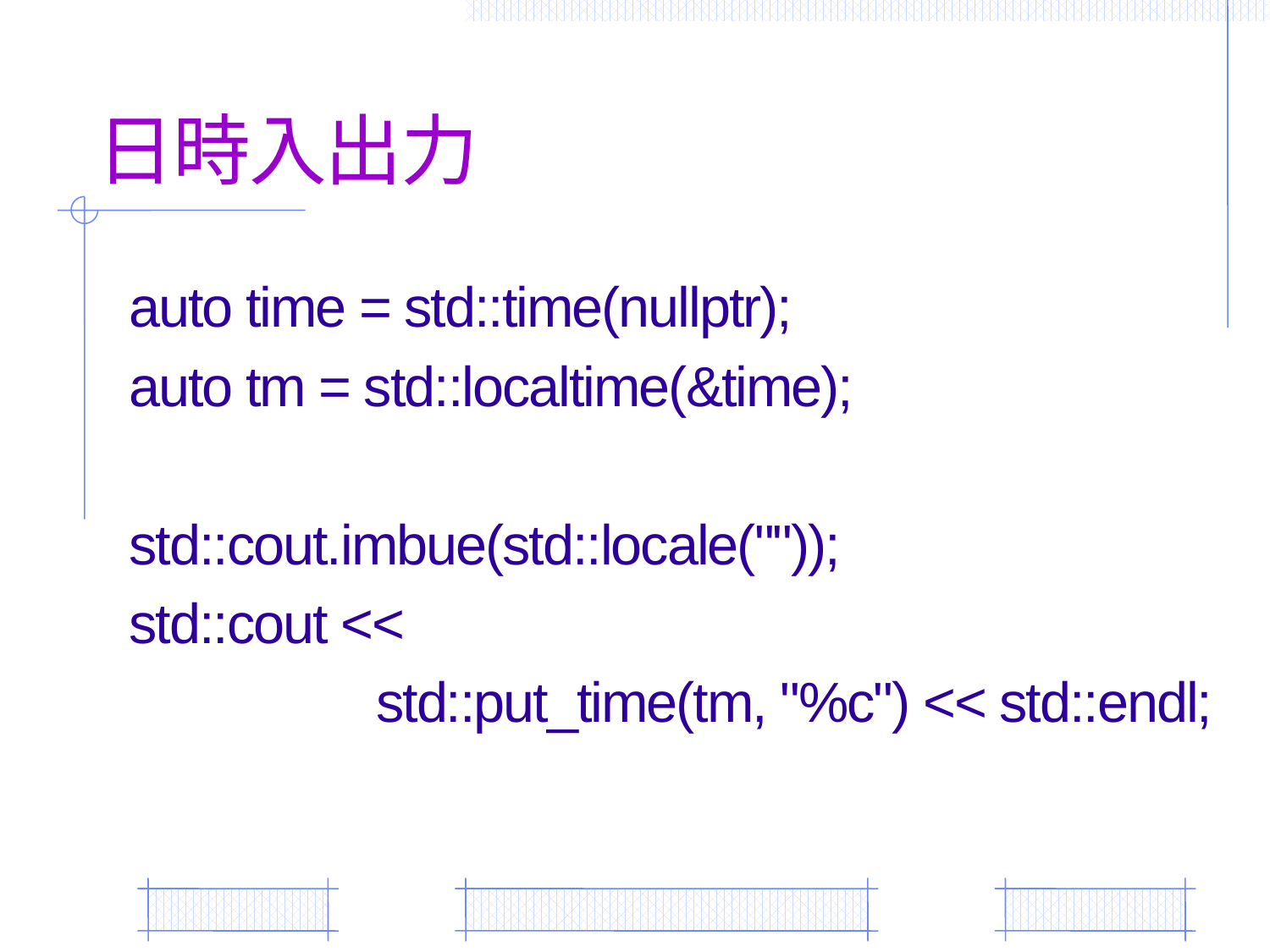

# 日時入出力
auto time = std::time(nullptr);
auto tm = std::localtime(&time);

std::cout.imbue(std::locale(""));
std::cout <<
std::put_time(tm, "%c") << std::endl;